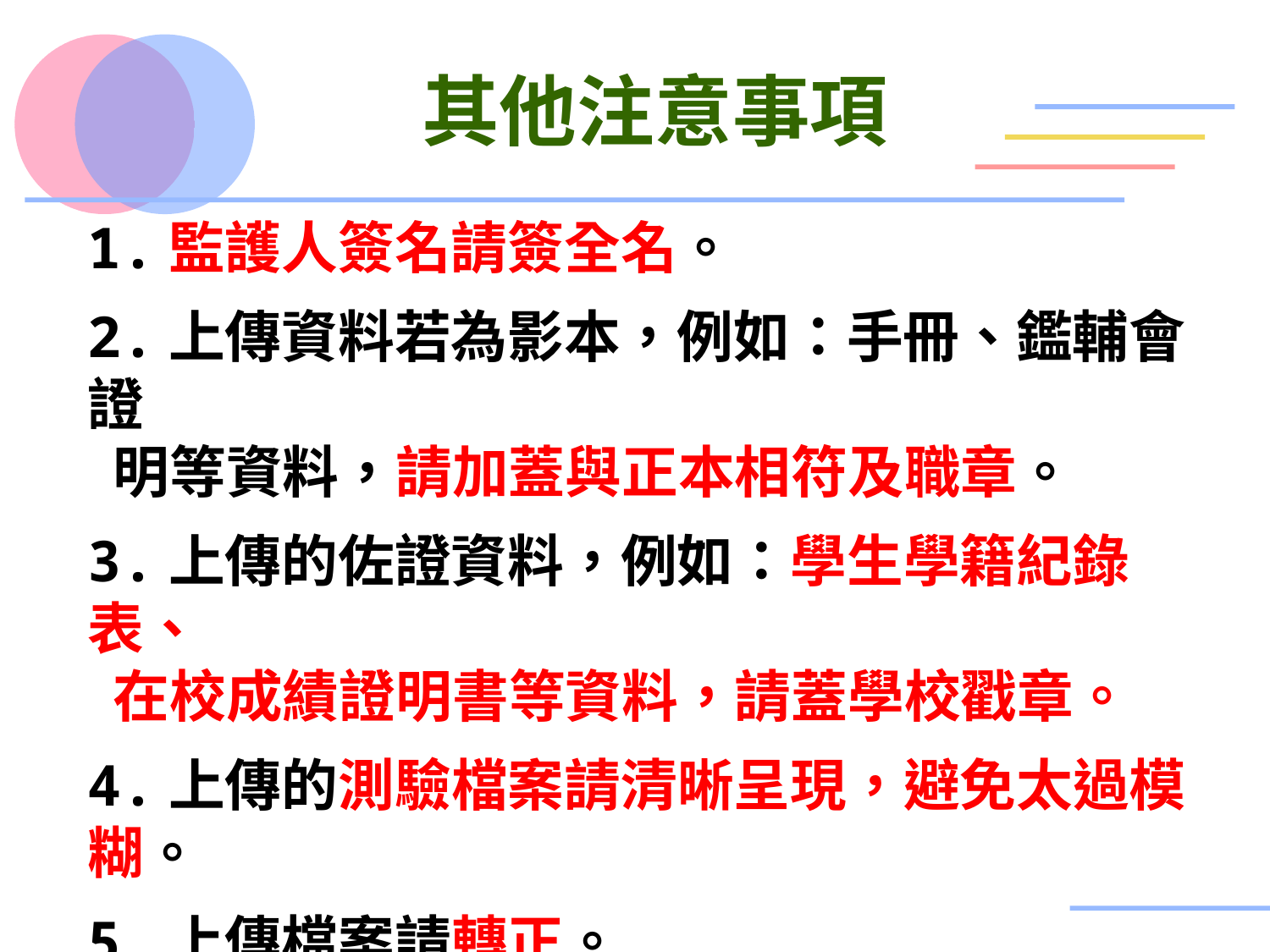

其他注意事項

1.監護人簽名請簽全名。
2.上傳資料若為影本，例如：手冊、鑑輔會證
  明等資料，請加蓋與正本相符及職章。
3.上傳的佐證資料，例如：學生學籍紀錄表、
  在校成績證明書等資料，請蓋學校戳章。
4.上傳的測驗檔案請清晰呈現，避免太過模糊。
5.上傳檔案請轉正。